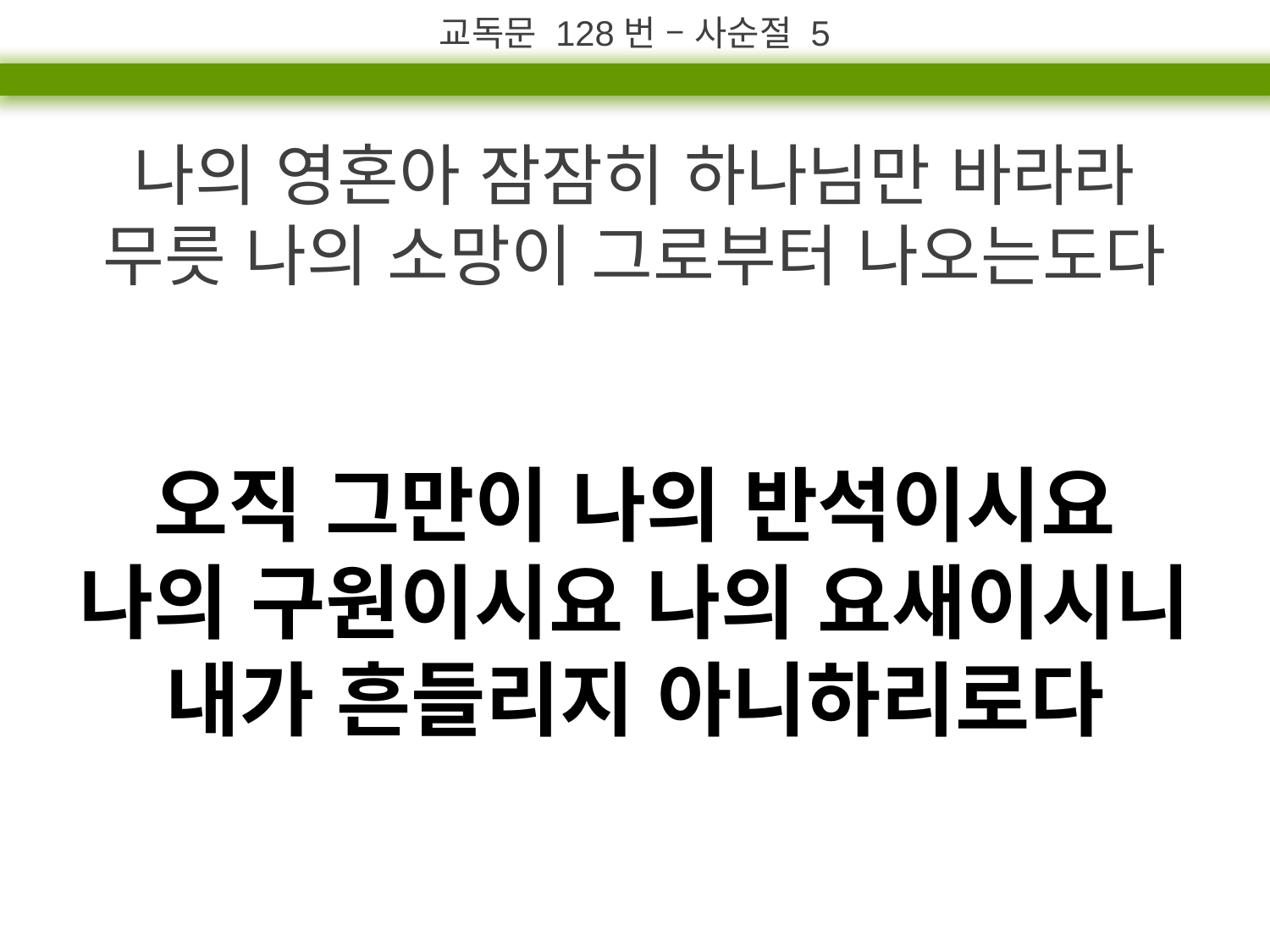

교독문 128번 – 사순절 5

나의 영혼아 잠잠히 하나님만 바라라
무릇 나의 소망이 그로부터 나오는도다
오직 그만이 나의 반석이시요
나의 구원이시요 나의 요새이시니
내가 흔들리지 아니하리로다